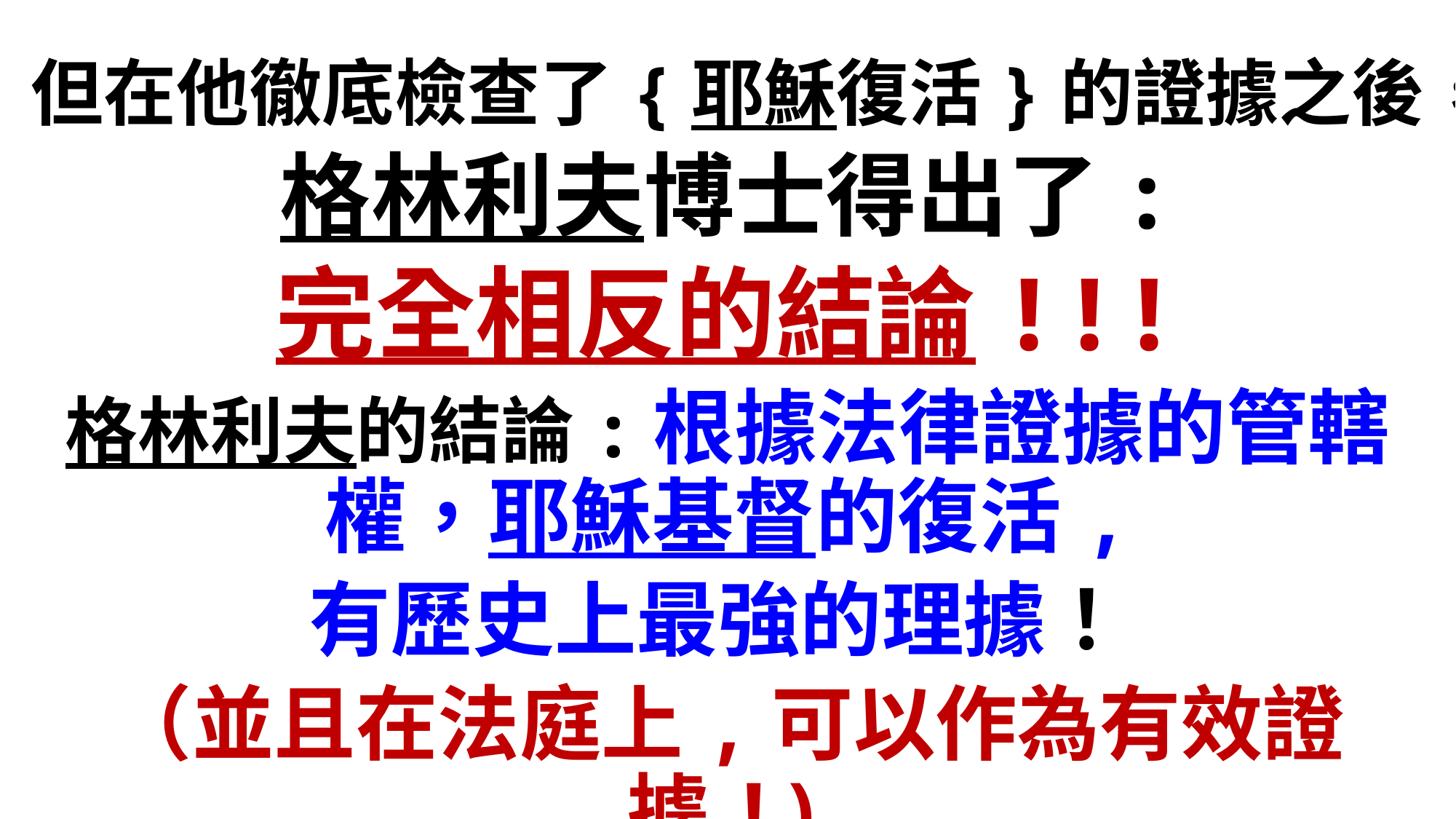

但在他徹底檢查了{耶穌復活}的證據之後，
格林利夫博士得出了:
完全相反的結論!!!
格林利夫的結論:根據法律證據的管轄權，耶穌基督的復活,
有歷史上最強的理據！
（並且在法庭上,可以作為有效證據!)